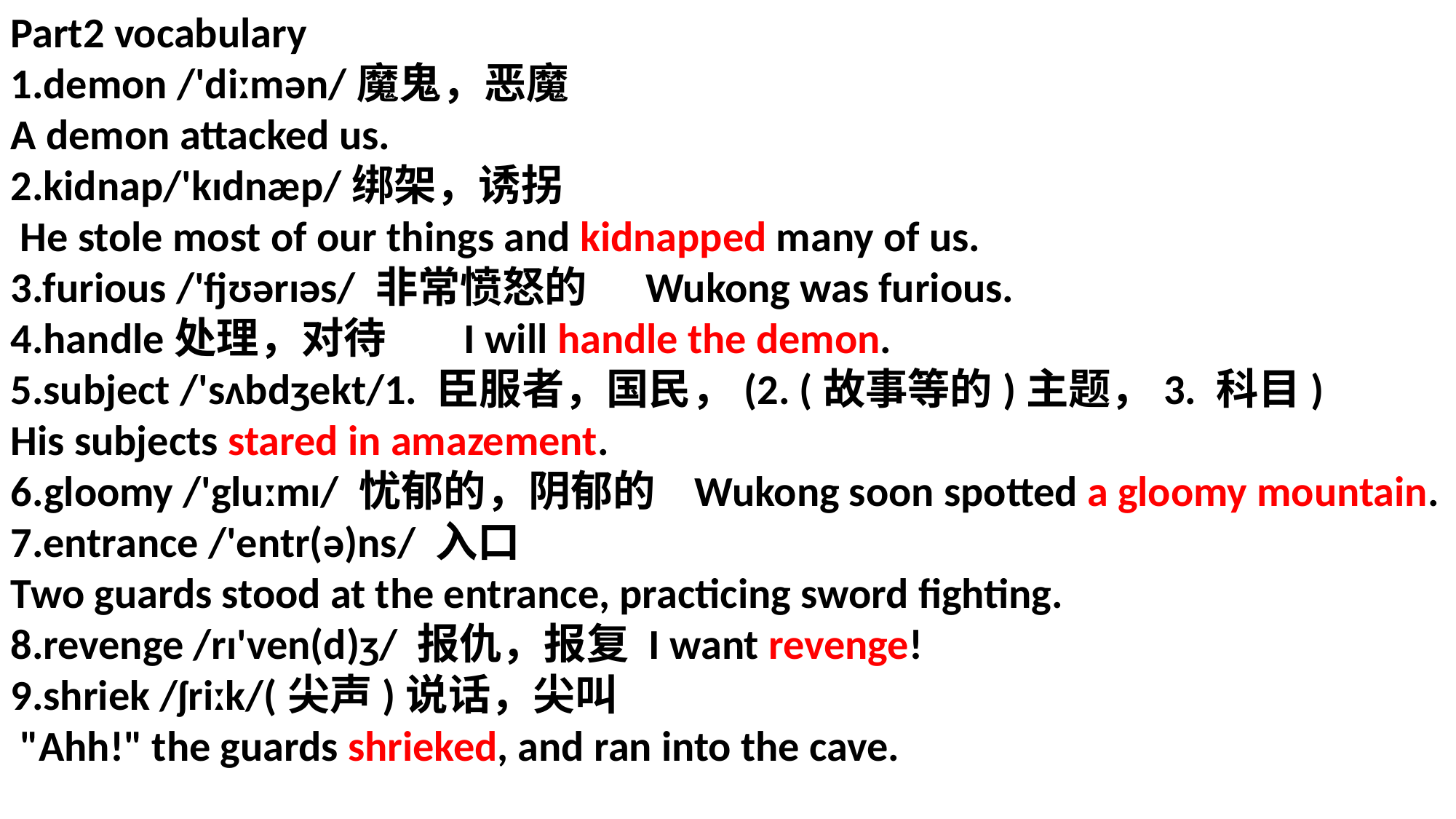

Part2 vocabulary
1.demon /'diːmən/魔⿁，恶魔
A demon attacked us.
2.kidnap/'kɪdnæp/绑架，诱拐
 He stole most of our things and kidnapped many of us.
3.furious /'fjʊərɪəs/ ⾮常愤怒的     Wukong was furious.
4.handle处理，对待       I will handle the demon.
5.subject /'sʌbdʒekt/1. ⾂服者，国民，(2. (故事等的)主题，3. 科⽬)
His subjects stared in amazement.
6.gloomy /'gluːmɪ/ 忧郁的，阴郁的   Wukong soon spotted a gloomy mountain.
7.entrance /'entr(ə)ns/ 入口
Two guards stood at the entrance, practicing sword fighting.
8.revenge /rɪ'ven(d)ʒ/ 报仇，报复 I want revenge!
9.shriek /ʃriːk/(尖声)说话，尖叫
 "Ahh!" the guards shrieked, and ran into the cave.